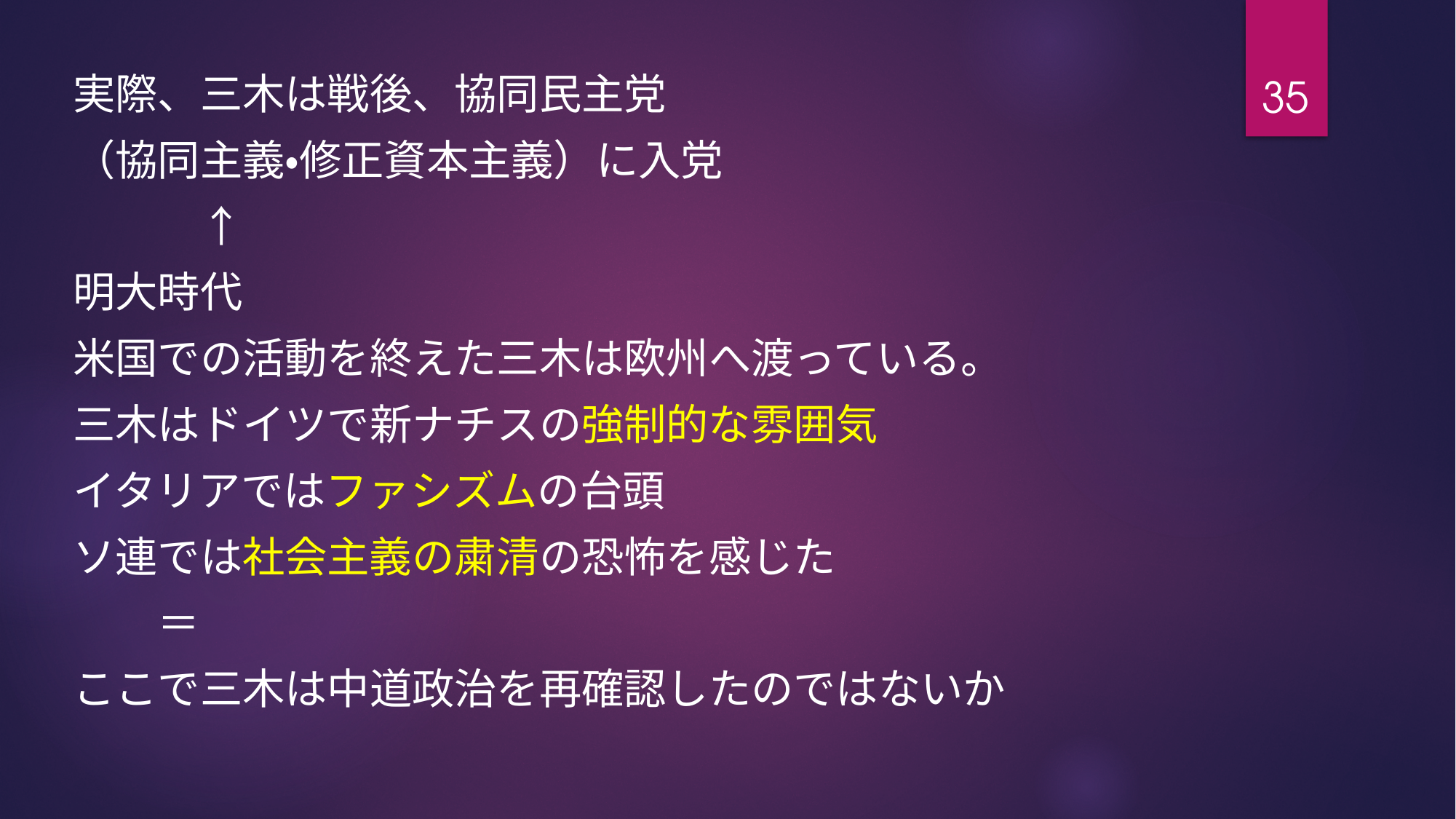

35
実際、三木は戦後、協同民主党
（協同主義・修正資本主義）に入党
　　　↑
明大時代
米国での活動を終えた三木は欧州へ渡っている。
三木はドイツで新ナチスの強制的な雰囲気
イタリアではファシズムの台頭
ソ連では社会主義の粛清の恐怖を感じた
　　＝
ここで三木は中道政治を再確認したのではないか